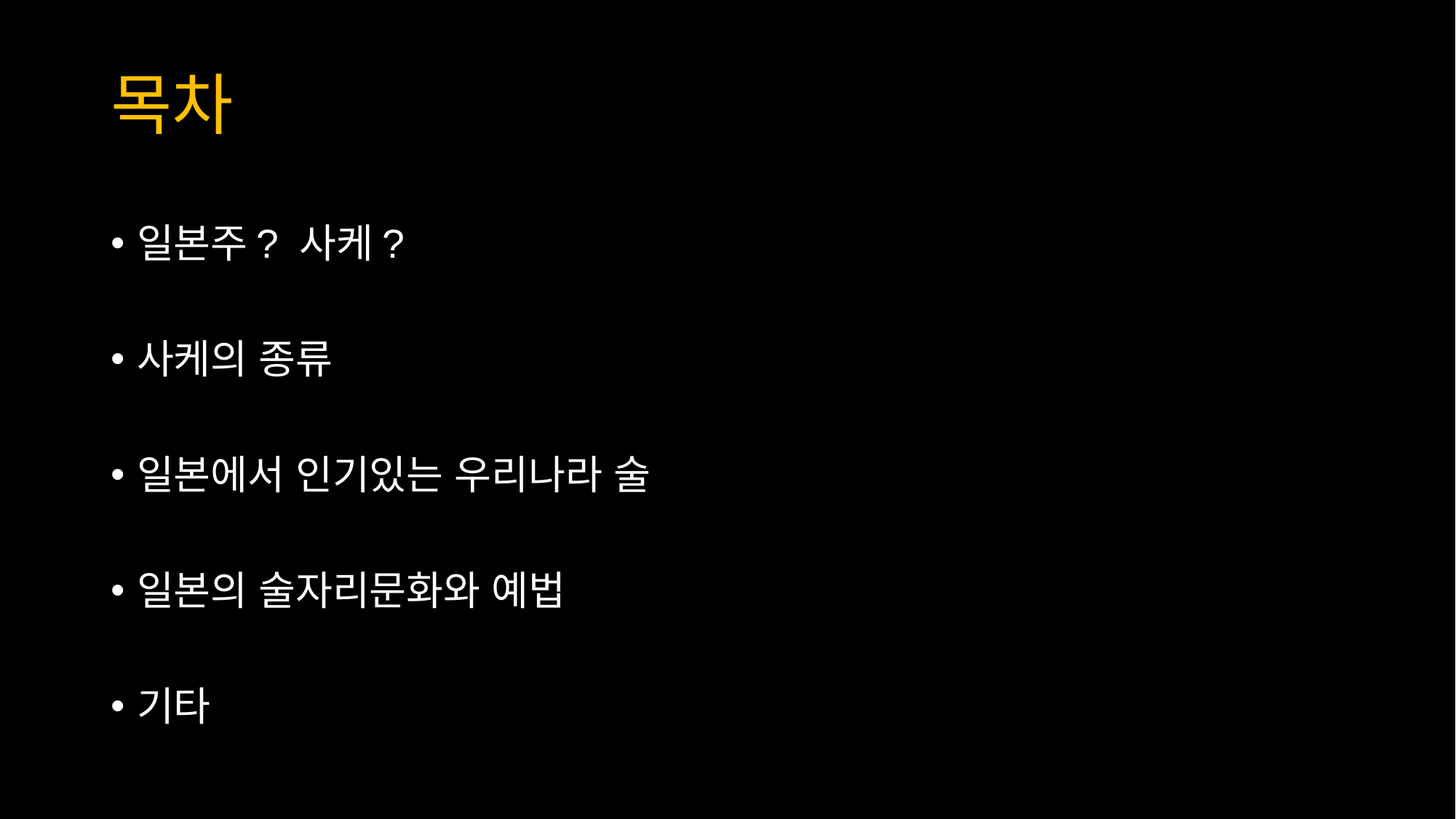

# 목차
일본주? 사케?

사케의 종류

일본에서 인기있는 우리나라 술

일본의 술자리문화와 예법

기타